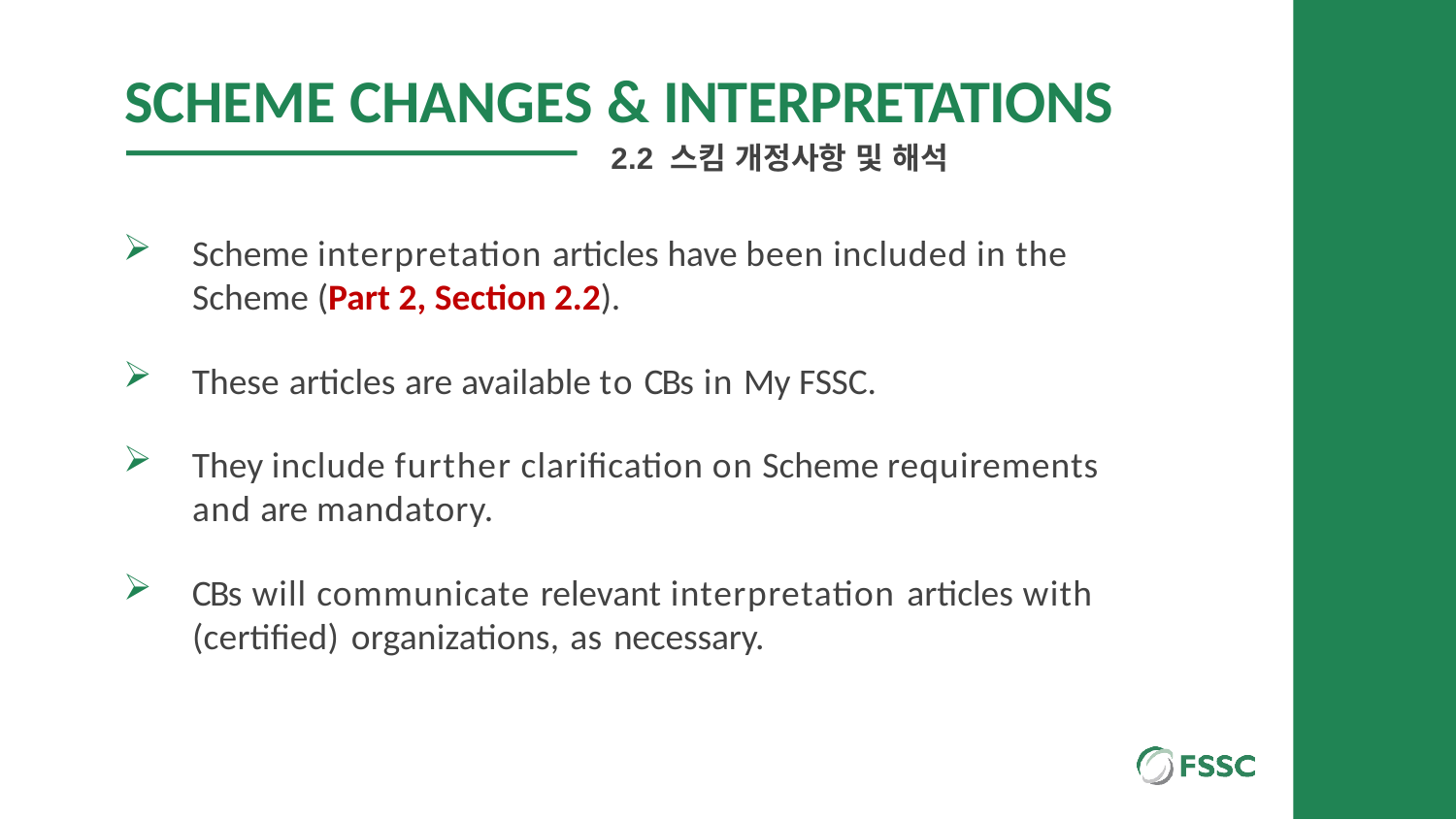

# SCHEME CHANGES & INTERPRETATIONS
2.2 스킴 개정사항 및 해석
Scheme interpretation articles have been included in the Scheme (Part 2, Section 2.2).
These articles are available to CBs in My FSSC.
They include further clarification on Scheme requirements
and are mandatory.
CBs will communicate relevant interpretation articles with
(certified) organizations, as necessary.